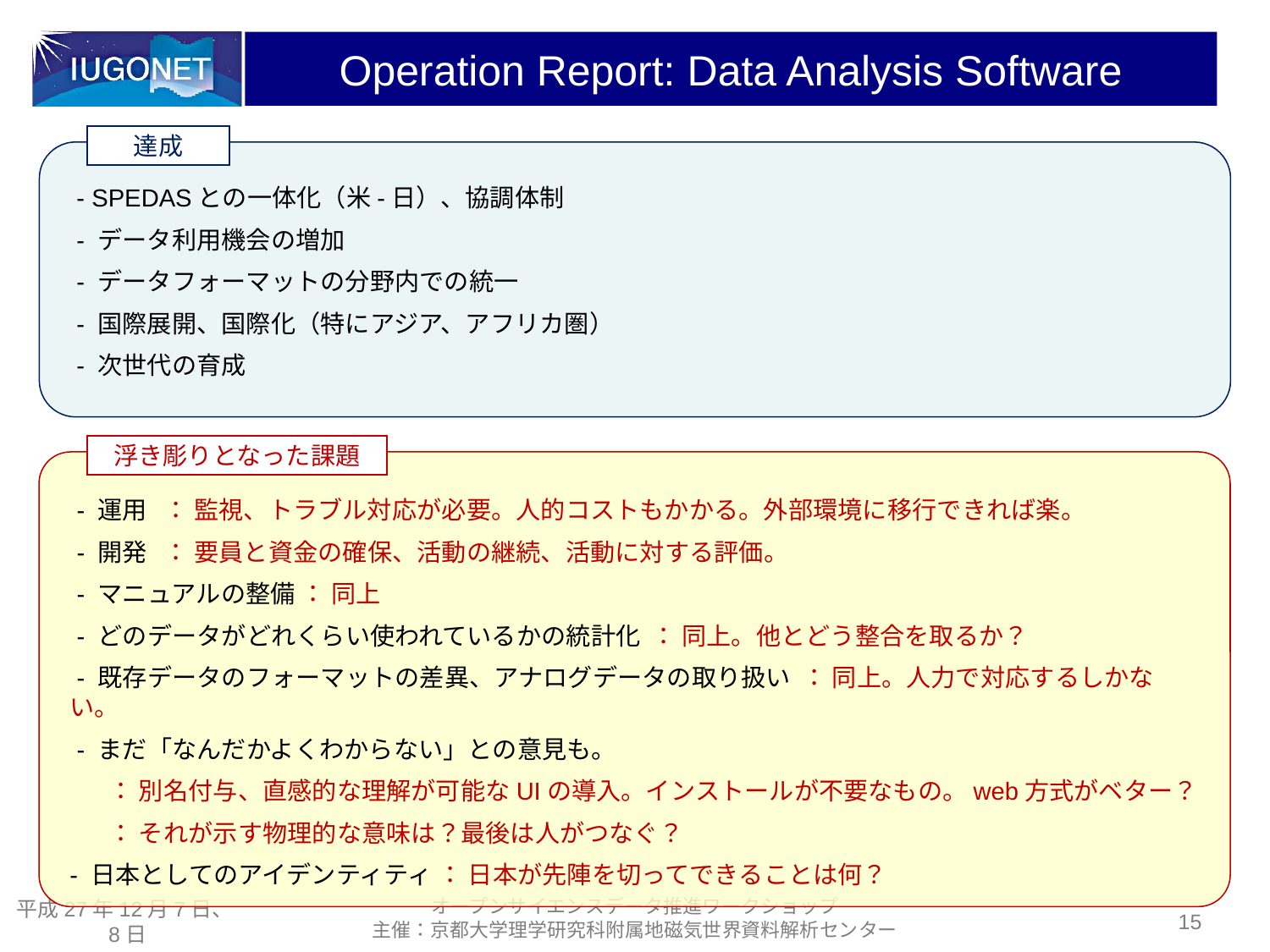

# Operation Report: Data Analysis Software
達成

 - SPEDASとの一体化（米-日）、協調体制
 - データ利用機会の増加
 - データフォーマットの分野内での統一
 - 国際展開、国際化（特にアジア、アフリカ圏）
 - 次世代の育成
浮き彫りとなった課題

 - 運用   ： 監視、トラブル対応が必要。人的コストもかかる。外部環境に移行できれば楽。
 - 開発   ： 要員と資金の確保、活動の継続、活動に対する評価。
 - マニュアルの整備 ： 同上
 - どのデータがどれくらい使われているかの統計化  ： 同上。他とどう整合を取るか？
 - 既存データのフォーマットの差異、アナログデータの取り扱い  ： 同上。人力で対応するしかない。
 - まだ「なんだかよくわからない」との意見も。
      ： 別名付与、直感的な理解が可能なUIの導入。インストールが不要なもの。web方式がベター？
      ： それが示す物理的な意味は？最後は人がつなぐ？
- 日本としてのアイデンティティ ： 日本が先陣を切ってできることは何？
オープンサイエンスデータ推進ワークショップ
主催：京都大学理学研究科附属地磁気世界資料解析センター
平成27年12月7日、8日
15